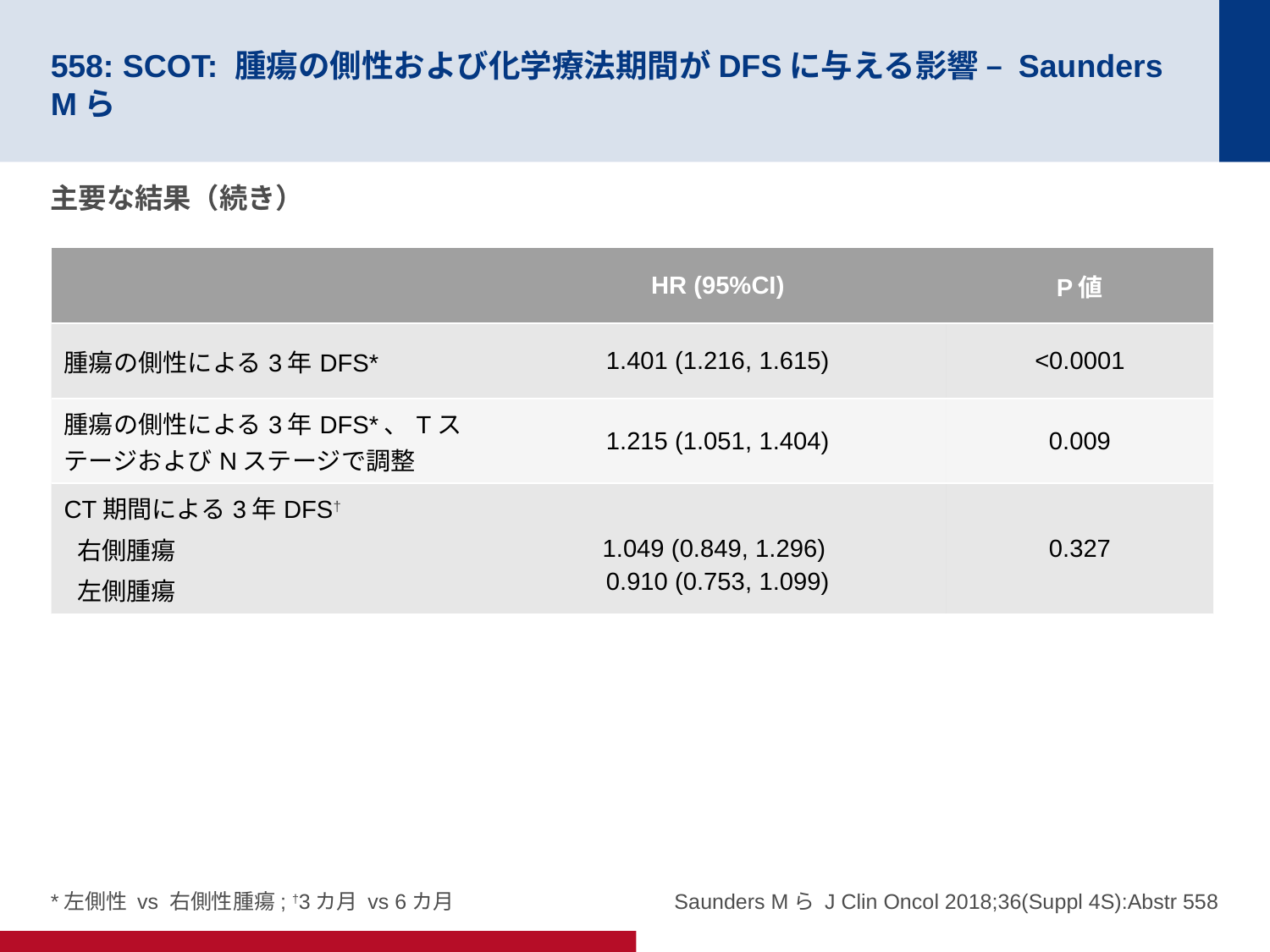

# 558: SCOT: 腫瘍の側性および化学療法期間がDFSに与える影響 – Saunders Mら
主要な結果（続き）
|  | HR (95%CI) | P値 |
| --- | --- | --- |
| 腫瘍の側性による3年DFS\* | 1.401 (1.216, 1.615) | <0.0001 |
| 腫瘍の側性による3年DFS\*、TステージおよびNステージで調整 | 1.215 (1.051, 1.404) | 0.009 |
| CT期間による3年DFS† 右側腫瘍 左側腫瘍 | 1.049 (0.849, 1.296) 0.910 (0.753, 1.099) | 0.327 |
*左側性 vs 右側性腫瘍; †3カ月 vs 6カ月
Saunders Mら J Clin Oncol 2018;36(Suppl 4S):Abstr 558